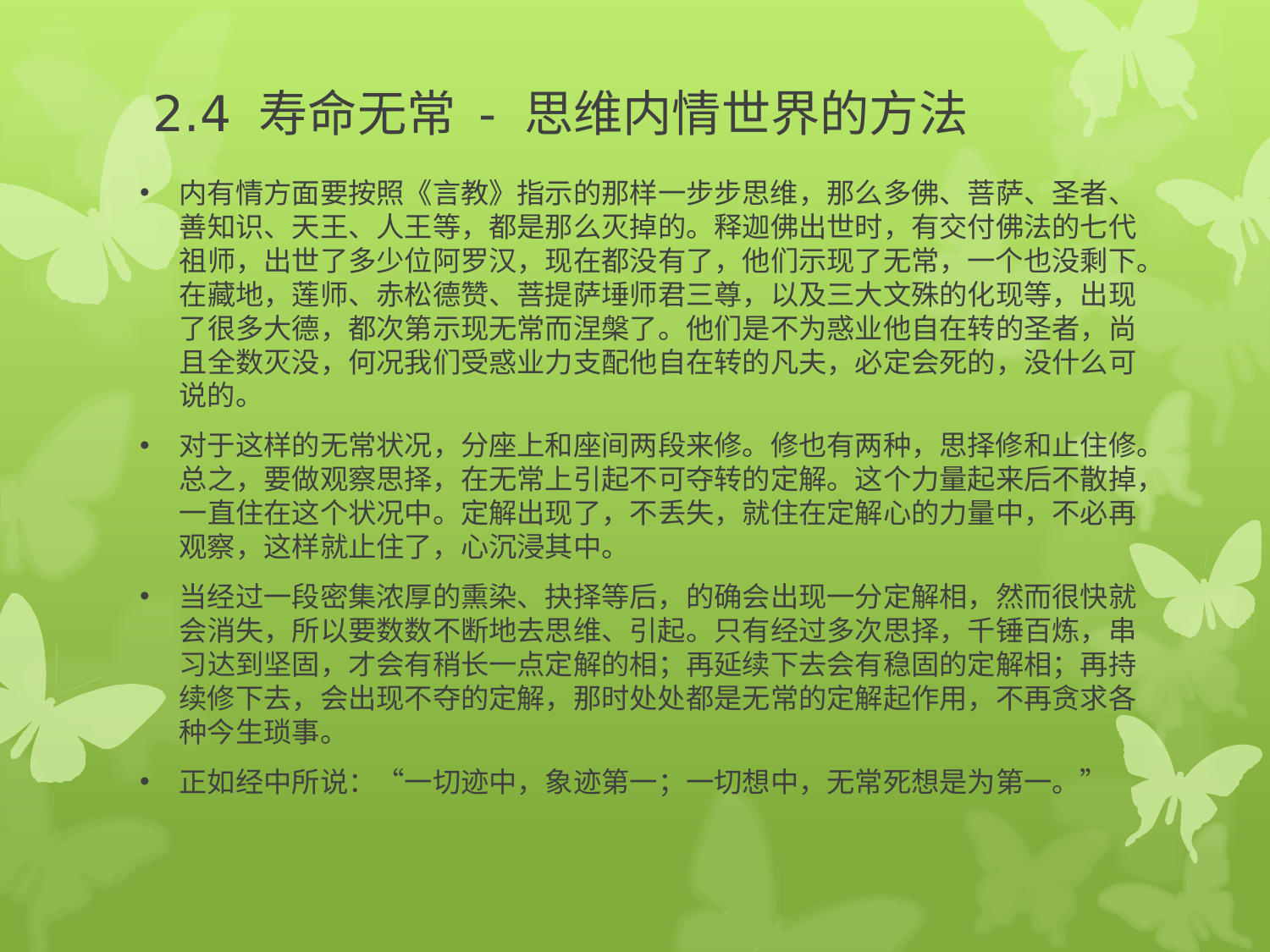

# 2.4 寿命无常 - 思维内情世界的方法
内有情方面要按照《言教》指示的那样一步步思维，那么多佛、菩萨、圣者、善知识、天王、人王等，都是那么灭掉的。释迦佛出世时，有交付佛法的七代祖师，出世了多少位阿罗汉，现在都没有了，他们示现了无常，一个也没剩下。在藏地，莲师、赤松德赞、菩提萨埵师君三尊，以及三大文殊的化现等，出现了很多大德，都次第示现无常而涅槃了。他们是不为惑业他自在转的圣者，尚且全数灭没，何况我们受惑业力支配他自在转的凡夫，必定会死的，没什么可说的。
对于这样的无常状况，分座上和座间两段来修。修也有两种，思择修和止住修。总之，要做观察思择，在无常上引起不可夺转的定解。这个力量起来后不散掉，一直住在这个状况中。定解出现了，不丢失，就住在定解心的力量中，不必再观察，这样就止住了，心沉浸其中。
当经过一段密集浓厚的熏染、抉择等后，的确会出现一分定解相，然而很快就会消失，所以要数数不断地去思维、引起。只有经过多次思择，千锤百炼，串习达到坚固，才会有稍长一点定解的相；再延续下去会有稳固的定解相；再持续修下去，会出现不夺的定解，那时处处都是无常的定解起作用，不再贪求各种今生琐事。
正如经中所说：“一切迹中，象迹第一；一切想中，无常死想是为第一。”